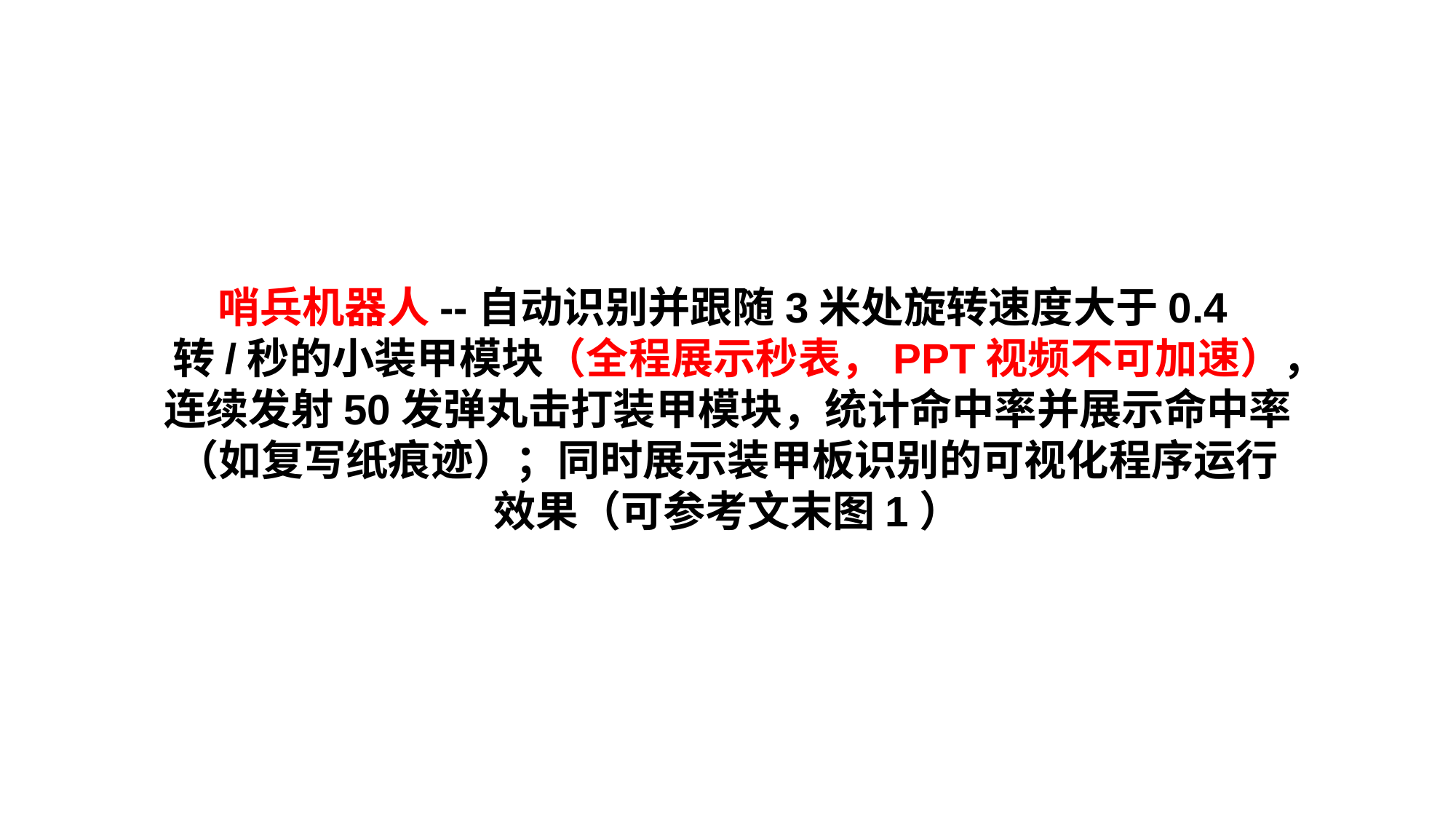

哨兵机器人--自动识别并跟随3米处旋转速度大于0.4转/秒的小装甲模块（全程展示秒表，PPT视频不可加速），连续发射50发弹丸击打装甲模块，统计命中率并展示命中率（如复写纸痕迹）；同时展示装甲板识别的可视化程序运行效果（可参考文末图1）